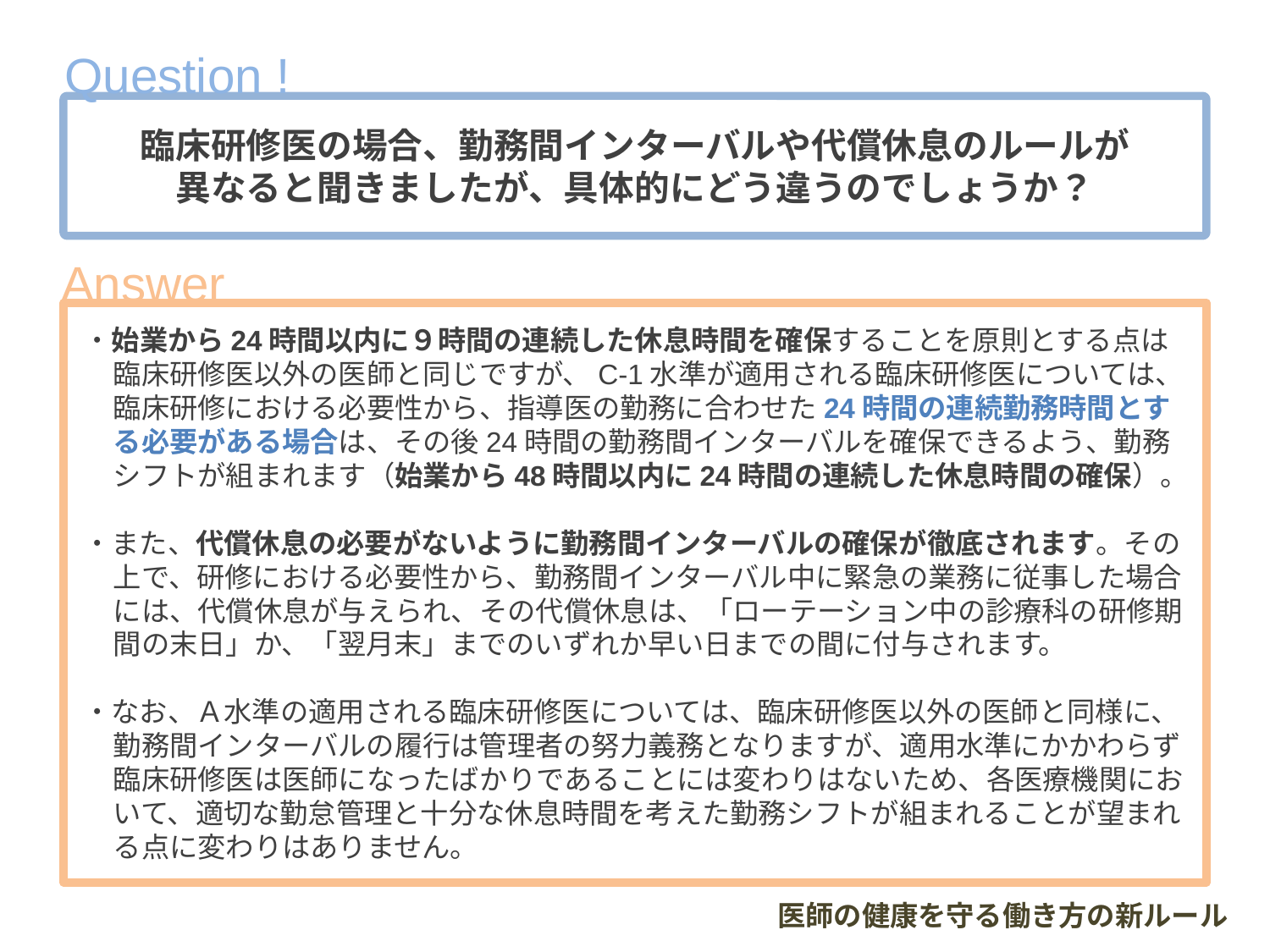

Question !
臨床研修医の場合、勤務間インターバルや代償休息のルールが
異なると聞きましたが、具体的にどう違うのでしょうか？
Answer
・始業から24時間以内に９時間の連続した休息時間を確保することを原則とする点は臨床研修医以外の医師と同じですが、C-1水準が適用される臨床研修医については、臨床研修における必要性から、指導医の勤務に合わせた24時間の連続勤務時間とする必要がある場合は、その後24時間の勤務間インターバルを確保できるよう、勤務シフトが組まれます（始業から48時間以内に24時間の連続した休息時間の確保）。

・また、代償休息の必要がないように勤務間インターバルの確保が徹底されます。その上で、研修における必要性から、勤務間インターバル中に緊急の業務に従事した場合には、代償休息が与えられ、その代償休息は、「ローテーション中の診療科の研修期間の末日」か、「翌月末」までのいずれか早い日までの間に付与されます。

・なお、Ａ水準の適用される臨床研修医については、臨床研修医以外の医師と同様に、勤務間インターバルの履行は管理者の努力義務となりますが、適用水準にかかわらず臨床研修医は医師になったばかりであることには変わりはないため、各医療機関において、適切な勤怠管理と十分な休息時間を考えた勤務シフトが組まれることが望まれる点に変わりはありません。
医師の健康を守る働き方の新ルール